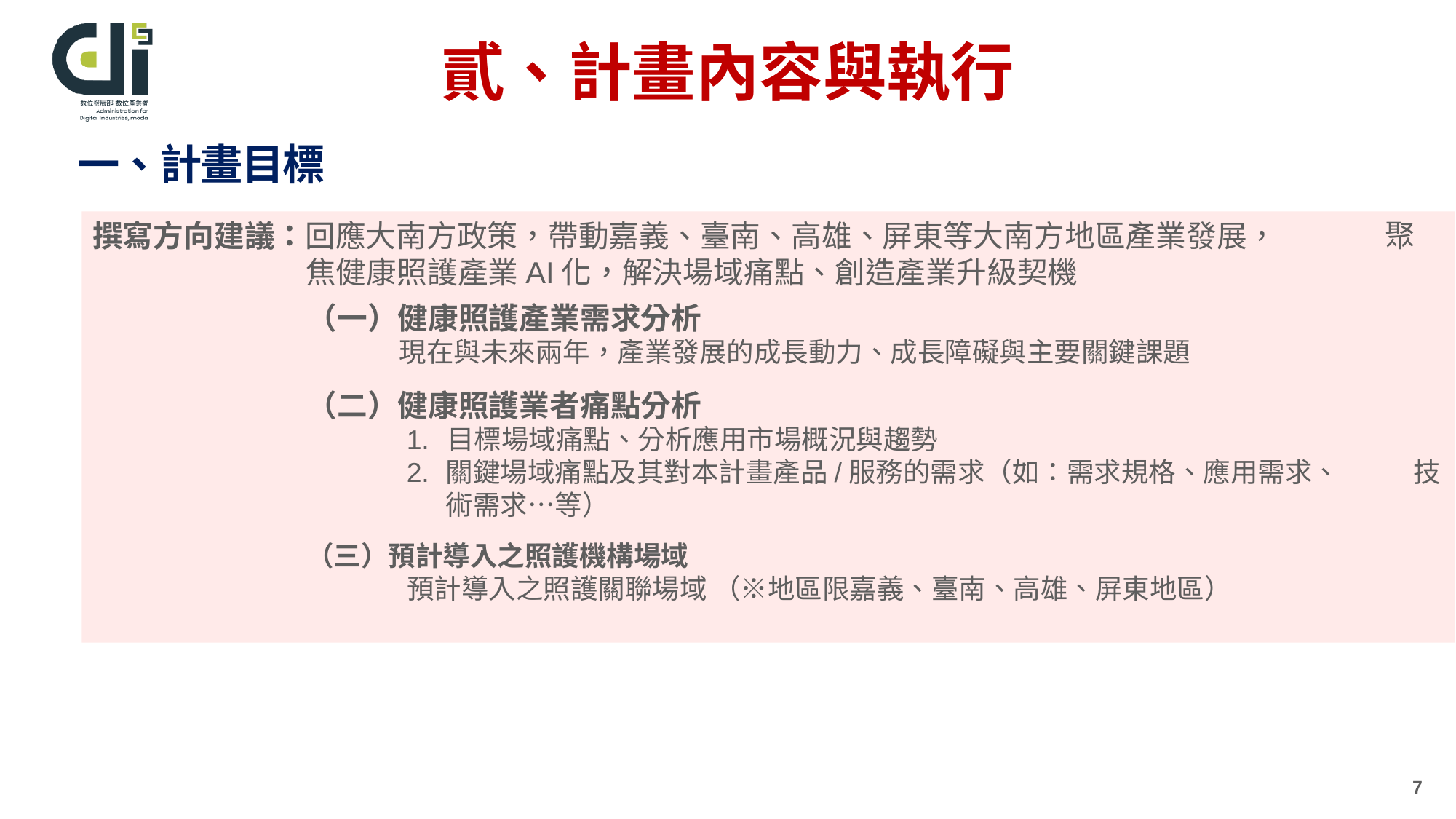

# 貳、計畫內容與執行
一、計畫目標
撰寫方向建議：回應大南方政策，帶動嘉義、臺南、高雄、屏東等大南方地區產業發展，                聚焦健康照護產業AI化，解決場域痛點、創造產業升級契機
（一）健康照護產業需求分析
現在與未來兩年，產業發展的成長動力、成長障礙與主要關鍵課題
（二）健康照護業者痛點分析
 目標場域痛點、分析應用市場概況與趨勢
關鍵場域痛點及其對本計畫產品/服務的需求（如：需求規格、應用需求、            技術需求…等）
（三）預計導入之照護機構場域
預計導入之照護關聯場域 （※地區限嘉義、臺南、高雄、屏東地區）

7